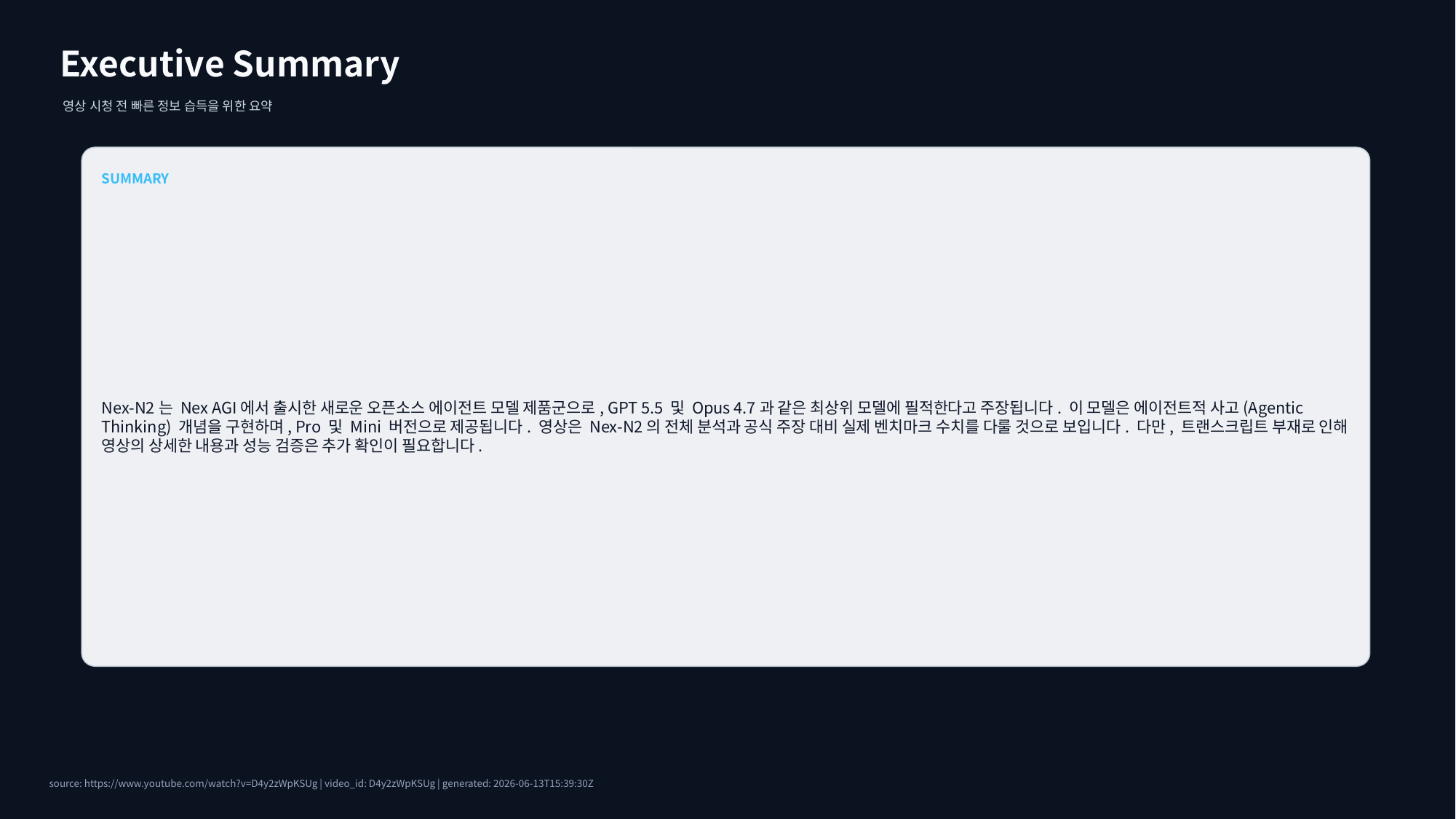

Executive Summary
영상 시청 전 빠른 정보 습득을 위한 요약

SUMMARY
Nex-N2는 Nex AGI에서 출시한 새로운 오픈소스 에이전트 모델 제품군으로, GPT 5.5 및 Opus 4.7과 같은 최상위 모델에 필적한다고 주장됩니다. 이 모델은 에이전트적 사고(Agentic Thinking) 개념을 구현하며, Pro 및 Mini 버전으로 제공됩니다. 영상은 Nex-N2의 전체 분석과 공식 주장 대비 실제 벤치마크 수치를 다룰 것으로 보입니다. 다만, 트랜스크립트 부재로 인해 영상의 상세한 내용과 성능 검증은 추가 확인이 필요합니다.
source: https://www.youtube.com/watch?v=D4y2zWpKSUg | video_id: D4y2zWpKSUg | generated: 2026-06-13T15:39:30Z